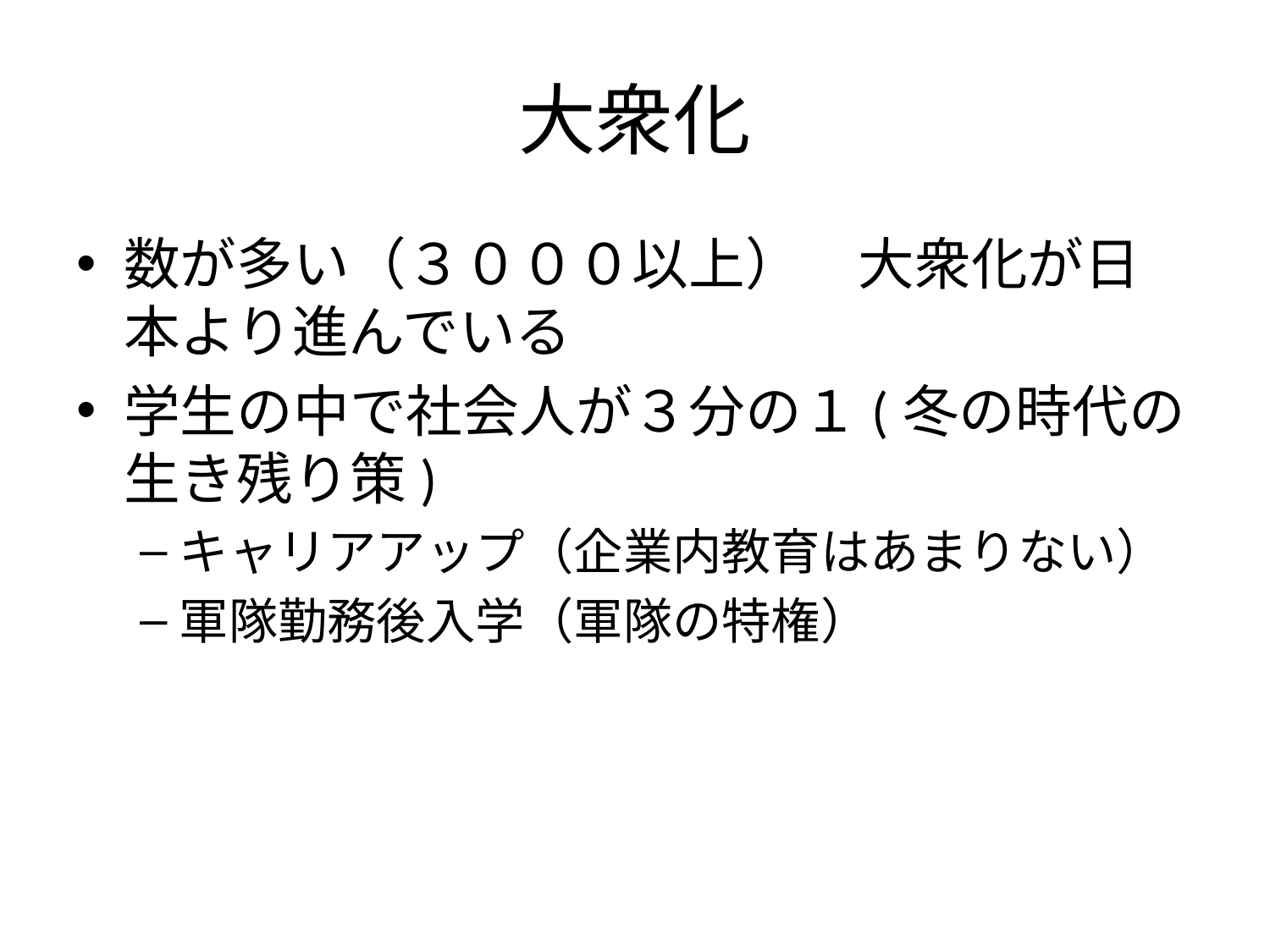

# 大衆化
数が多い（３０００以上）　大衆化が日本より進んでいる
学生の中で社会人が３分の１(冬の時代の生き残り策)
キャリアアップ（企業内教育はあまりない）
軍隊勤務後入学（軍隊の特権）